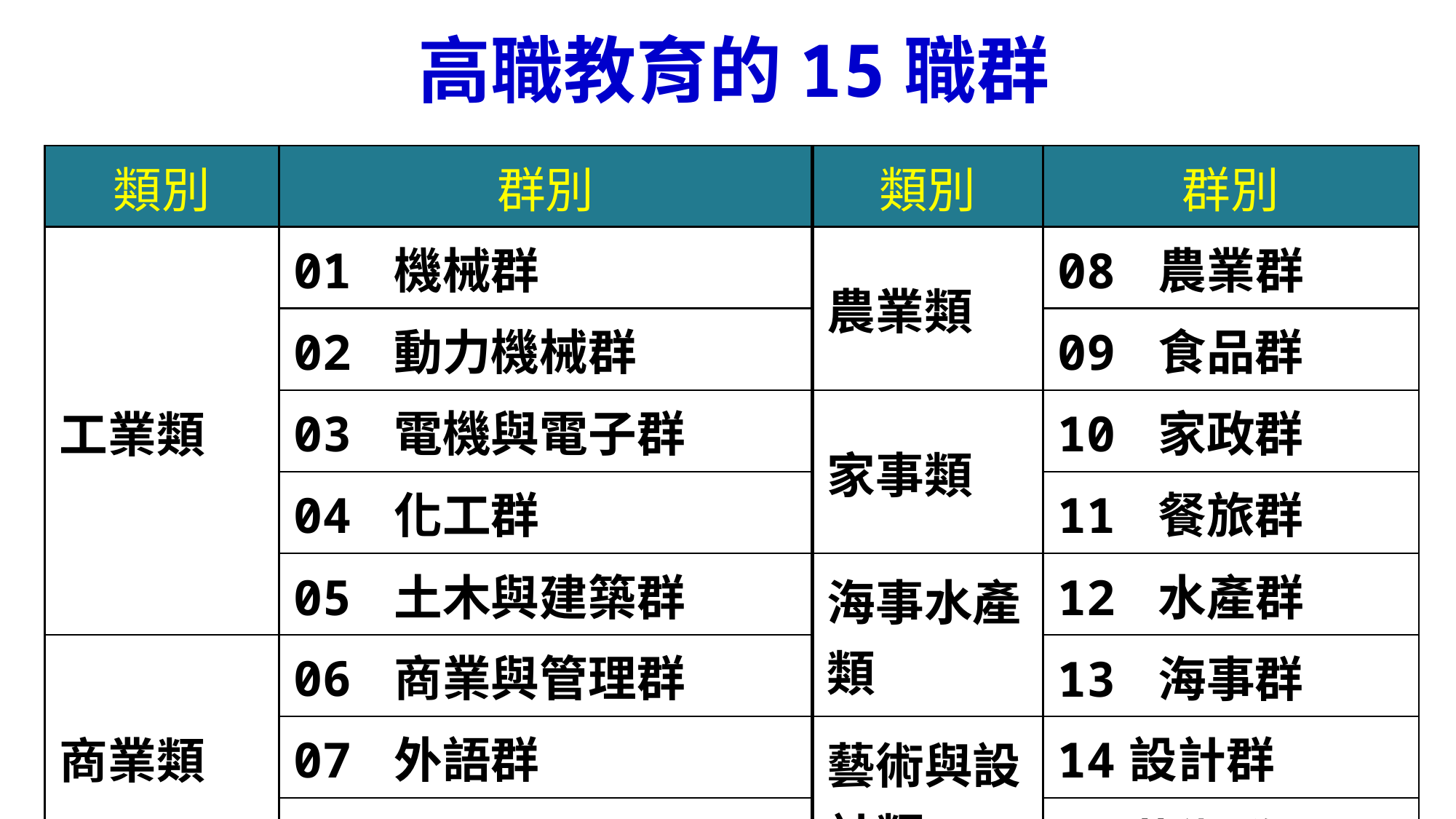

# 高職教育的15職群
| 類別 | 群別 | 類別 | 群別 |
| --- | --- | --- | --- |
| 工業類 | 01 機械群 | 農業類 | 08 農業群 |
|  | 02 動力機械群 |  | 09 食品群 |
|  | 03 電機與電子群 | 家事類 | 10 家政群 |
|  | 04 化工群 |  | 11 餐旅群 |
|  | 05 土木與建築群 | 海事水產類 | 12 水產群 |
| 商業類 | 06 商業與管理群 |  | 13 海事群 |
|  | 07 外語群 | 藝術與設計類 | 14設計群 |
|  |  |  | 15藝術群 |